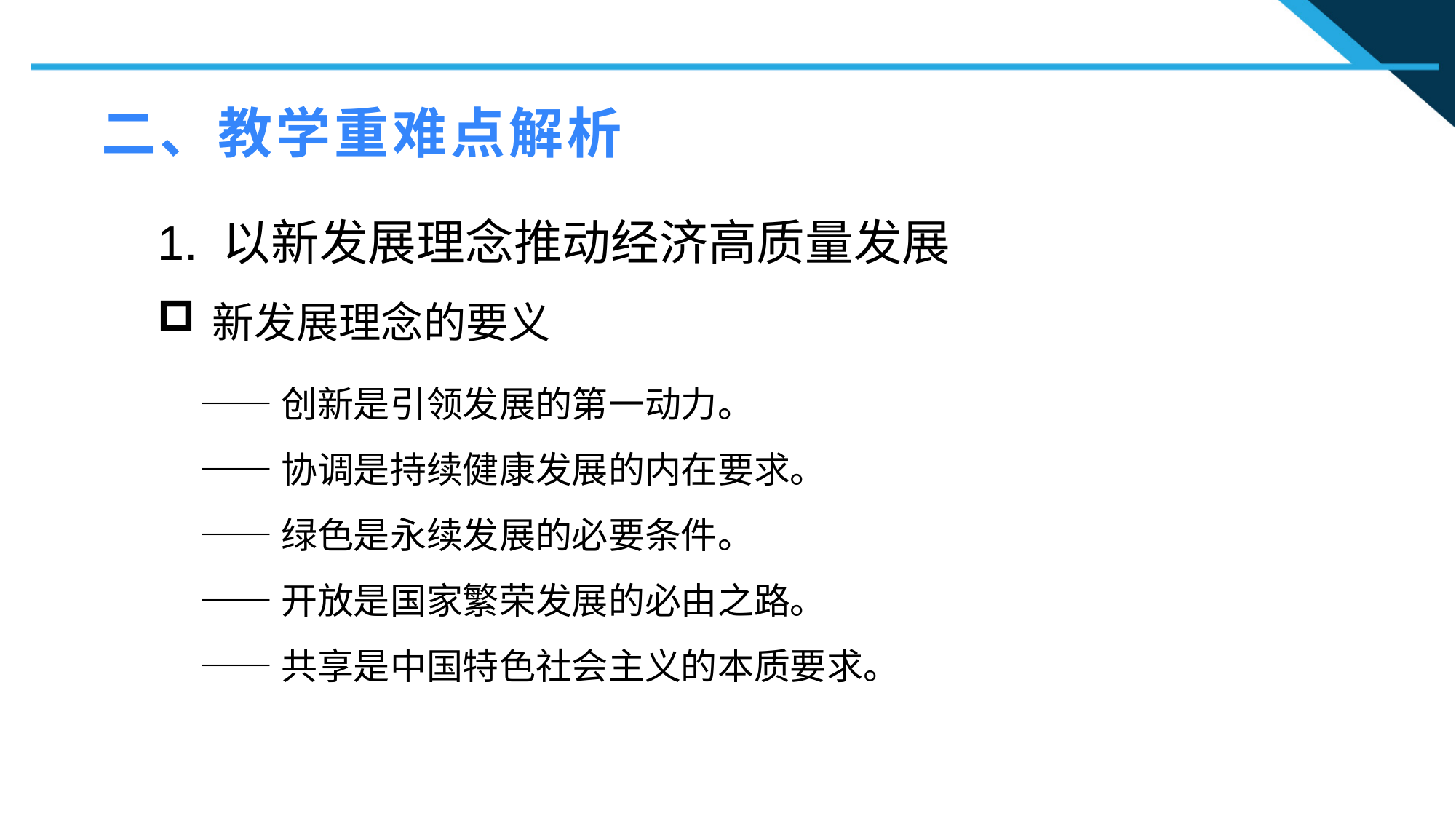

二、教学重难点解析
1. 以新发展理念推动经济高质量发展
新发展理念的要义
1
——创新是引领发展的第一动力。
——协调是持续健康发展的内在要求。
——绿色是永续发展的必要条件。
——开放是国家繁荣发展的必由之路。
——共享是中国特色社会主义的本质要求。

2
2
n